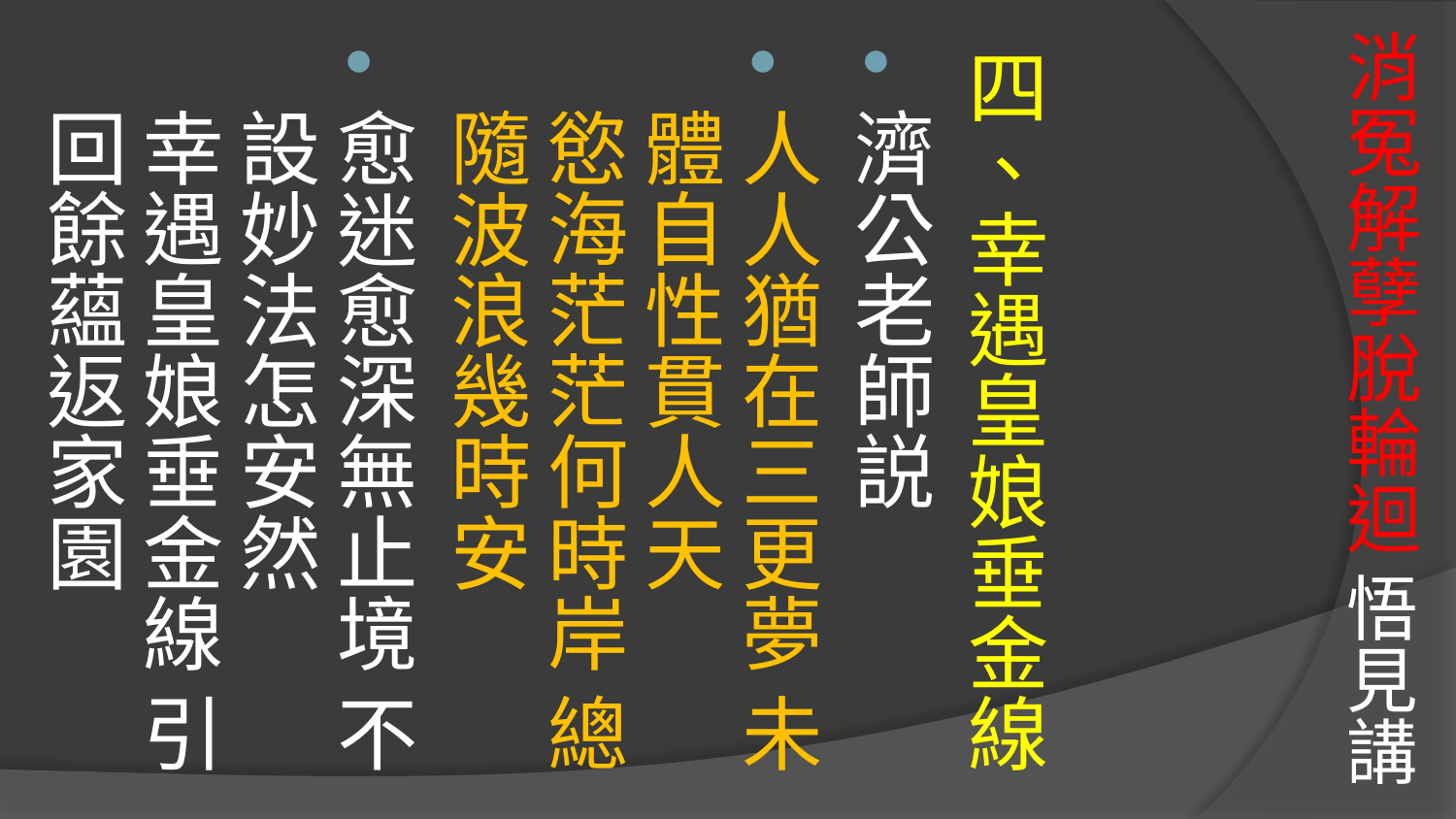

# 消冤解孽脫輪迴 悟見講
四、幸遇皇娘垂金線
濟公老師説
人人猶在三更夢 未體自性貫人天
慾海茫茫何時岸 總隨波浪幾時安
愈迷愈深無止境 不設妙法怎安然
幸遇皇娘垂金線 引回餘蘊返家園